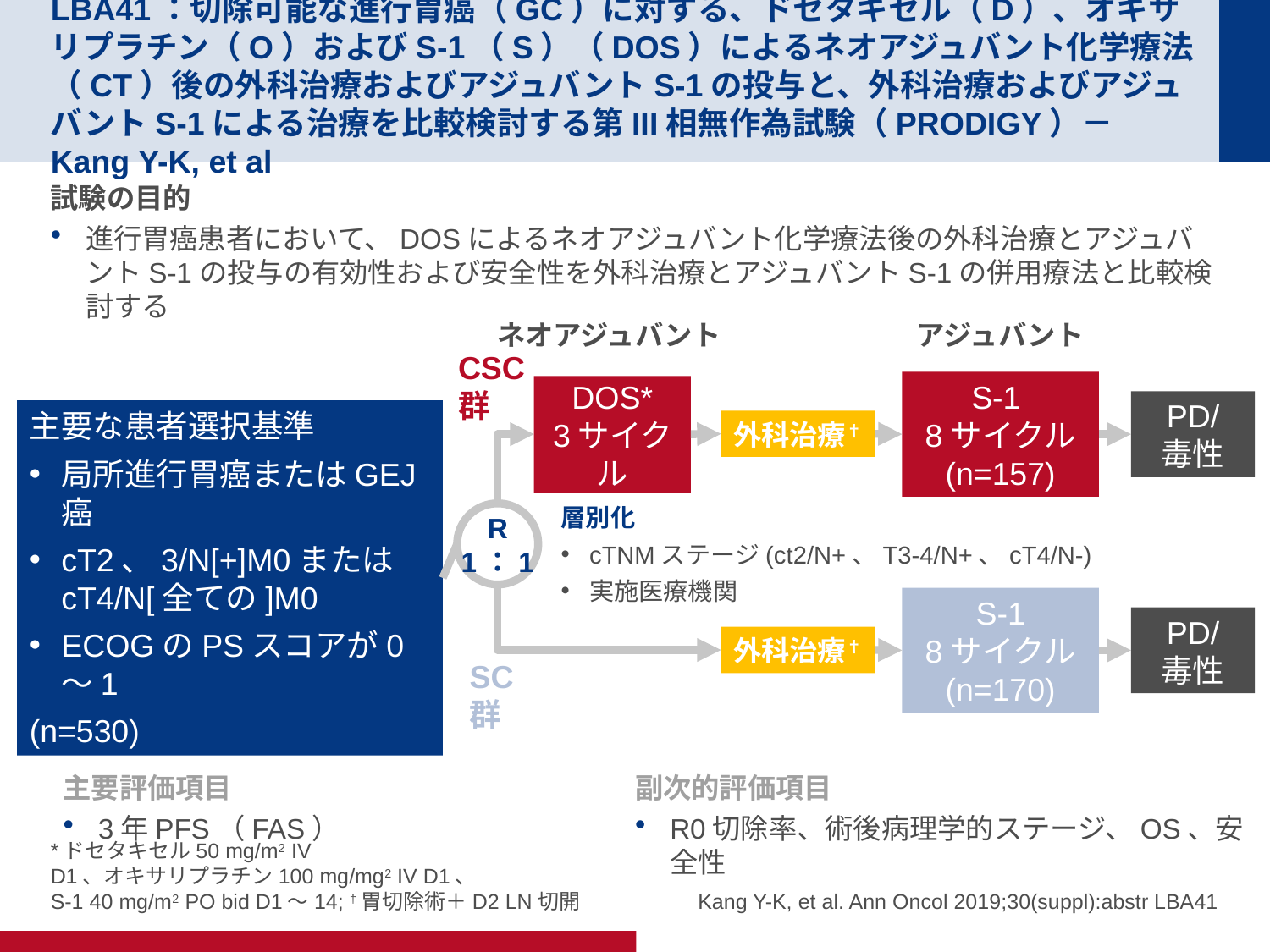

# LBA41：切除可能な進行胃癌（GC）に対する、ドセタキセル（D）、オキサリプラチン（O）およびS-1（S）（DOS）によるネオアジュバント化学療法（CT）後の外科治療およびアジュバントS-1の投与と、外科治療およびアジュバントS-1による治療を比較検討する第III相無作為試験（PRODIGY）－Kang Y-K, et al
試験の目的
進行胃癌患者において、DOSによるネオアジュバント化学療法後の外科治療とアジュバントS-1の投与の有効性および安全性を外科治療とアジュバントS-1の併用療法と比較検討する
ネオアジュバント
アジュバント
CSC
群
S-1
8サイクル
(n=157)
DOS*
3サイクル
PD/
毒性
主要な患者選択基準
局所進行胃癌またはGEJ癌
cT2、3/N[+]M0またはcT4/N[全ての]M0
ECOGのPSスコアが0～1
(n=530)
外科治療†
層別化
cTNMステージ(ct2/N+、T3-4/N+、cT4/N-)
実施医療機関
R
1：1
S-1
8サイクル
(n=170)
PD/
毒性
外科治療†
SC
群
主要評価項目
3年PFS（FAS）
副次的評価項目
R0切除率、術後病理学的ステージ、OS、安全性
*ドセタキセル50 mg/m2 IV D1、オキサリプラチン100 mg/mg2 IV D1、
S-1 40 mg/m2 PO bid D1～14; †胃切除術＋D2 LN切開
Kang Y-K, et al. Ann Oncol 2019;30(suppl):abstr LBA41